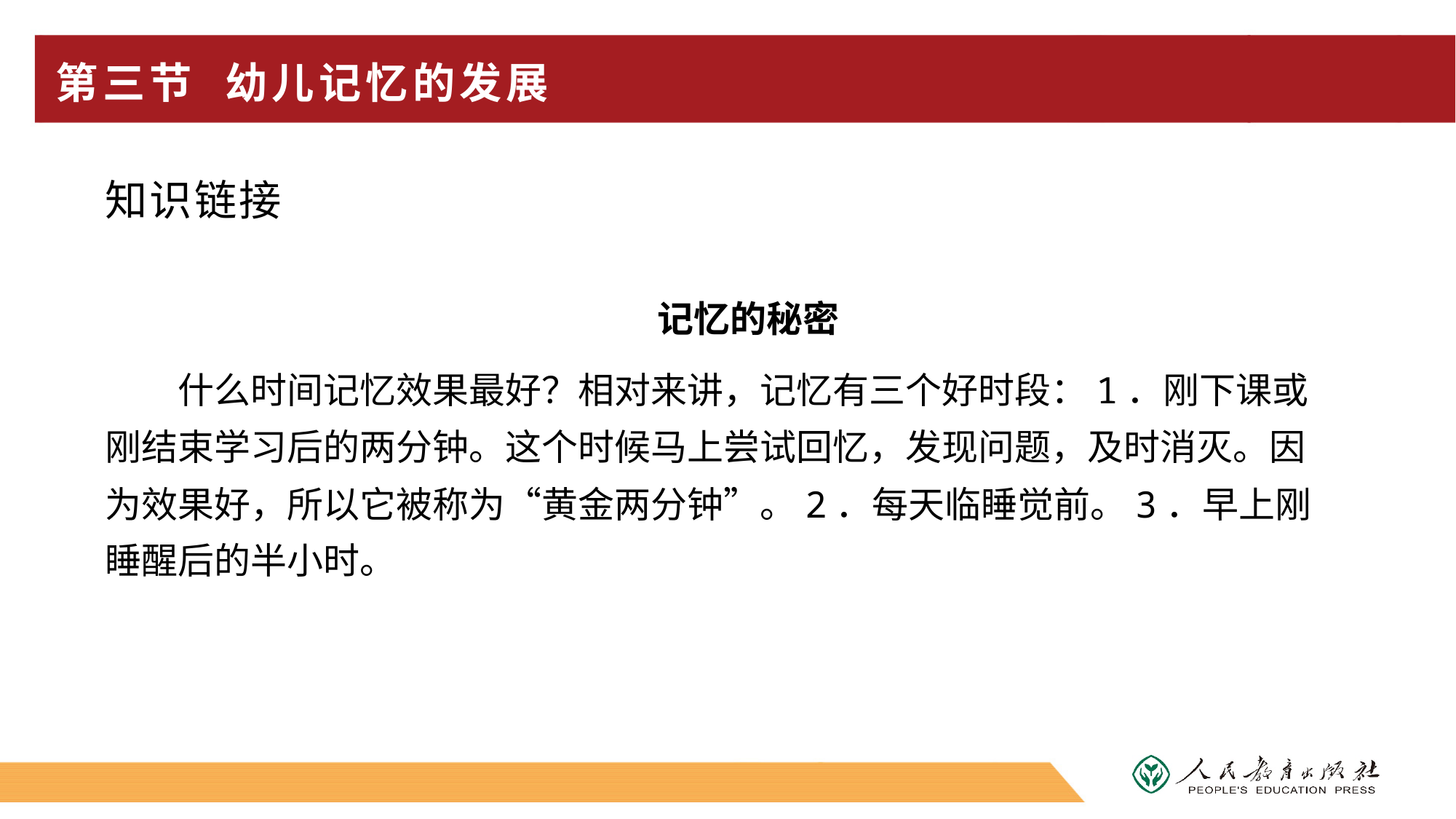

# 第三节  幼儿记忆的发展
知识链接
记忆的秘密
什么时间记忆效果最好？相对来讲，记忆有三个好时段：1．刚下课或刚结束学习后的两分钟。这个时候马上尝试回忆，发现问题，及时消灭。因为效果好，所以它被称为“黄金两分钟”。2．每天临睡觉前。3．早上刚睡醒后的半小时。